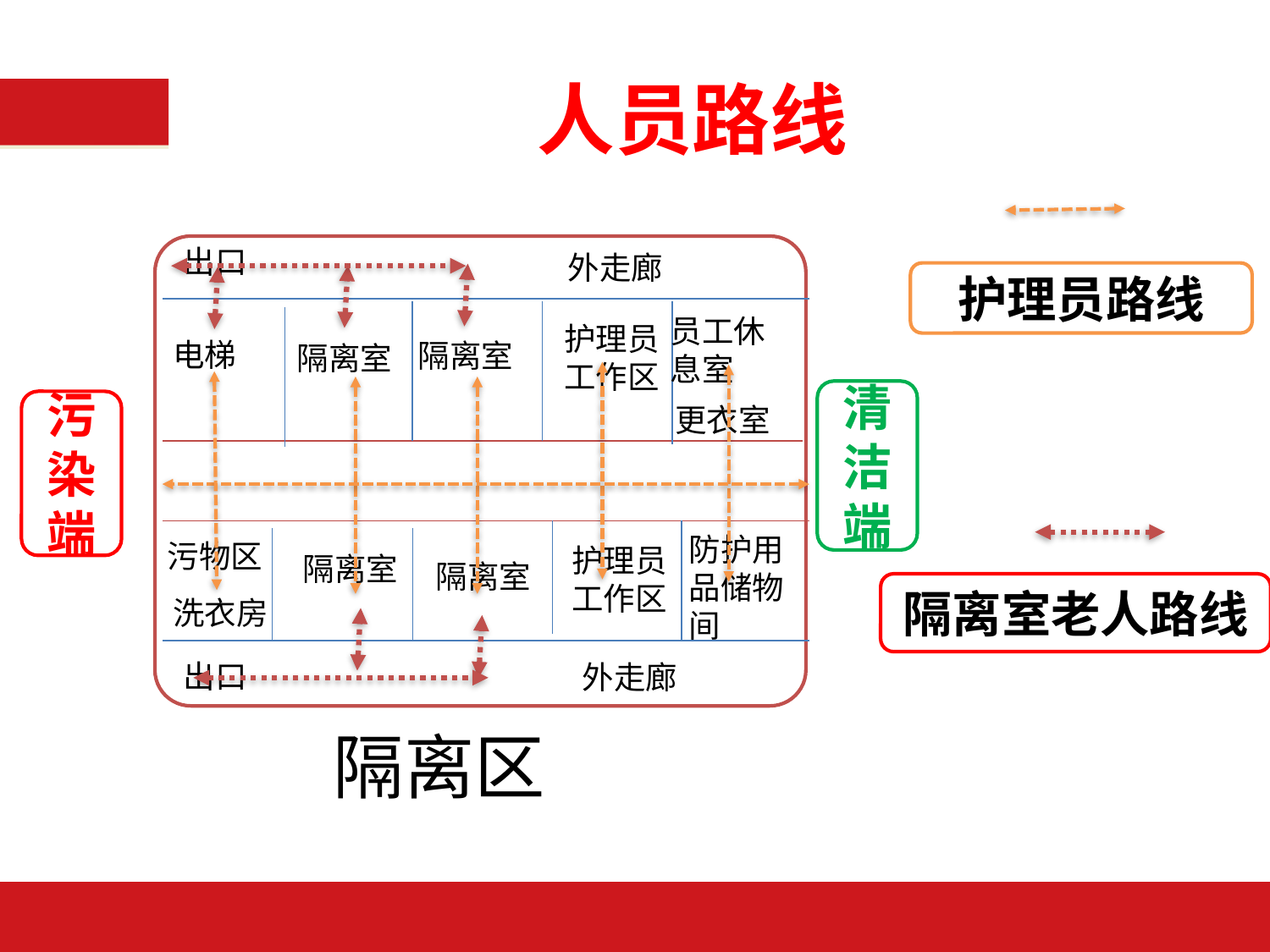

# 人员路线

出口
外走廊
员工休息室
护理员工作区
电梯
隔离室
隔离室
更衣室
防护用品储物间
污物区
护理员工作区
隔离室
隔离室
洗衣房
出口
外走廊
隔离区
护理员路线
清洁端
污染端
隔离室老人路线